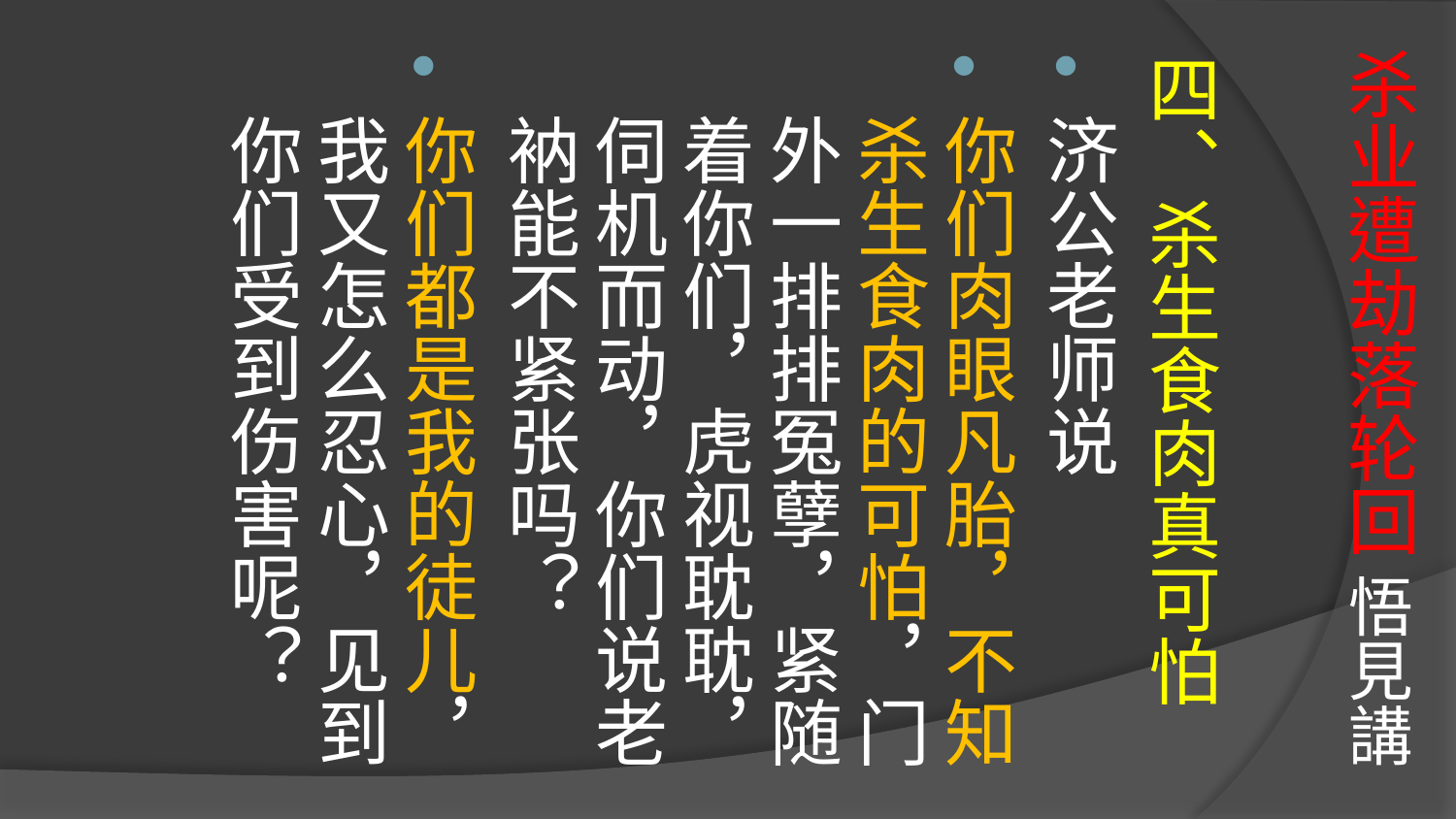

# 杀业遭劫落轮回 悟見講
四、杀生食肉真可怕
济公老师说
你们肉眼凡胎，不知杀生食肉的可怕，门外一排排冤孽，紧随着你们，虎视耽耽，伺机而动，你们说老衲能不紧张吗？
你们都是我的徒儿，我又怎么忍心，见到你们受到伤害呢？